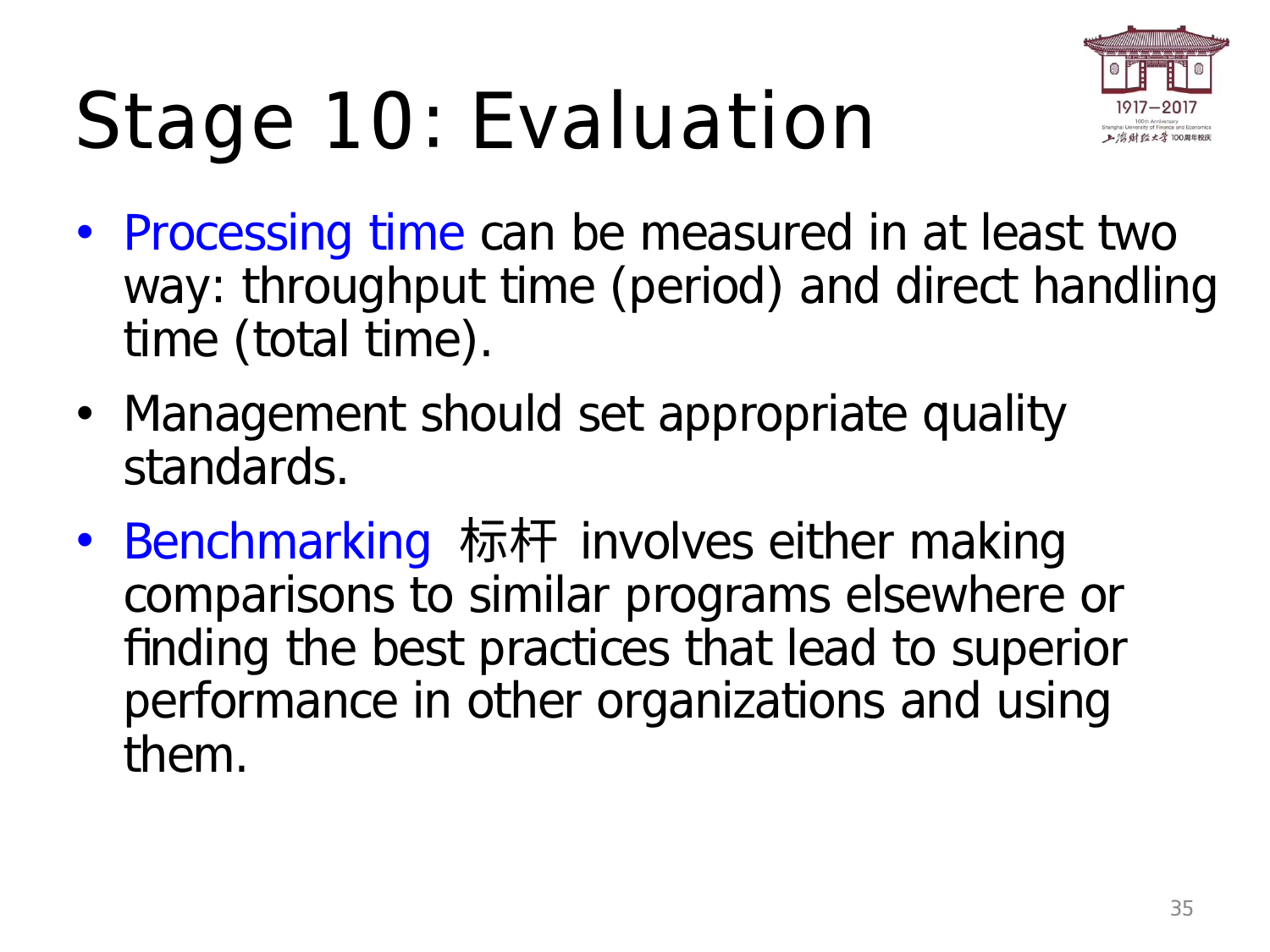

# Stage 10: Evaluation
Processing time can be measured in at least two way: throughput time (period) and direct handling time (total time).
Management should set appropriate quality standards.
Benchmarking 标杆 involves either making comparisons to similar programs elsewhere or finding the best practices that lead to superior performance in other organizations and using them.
35